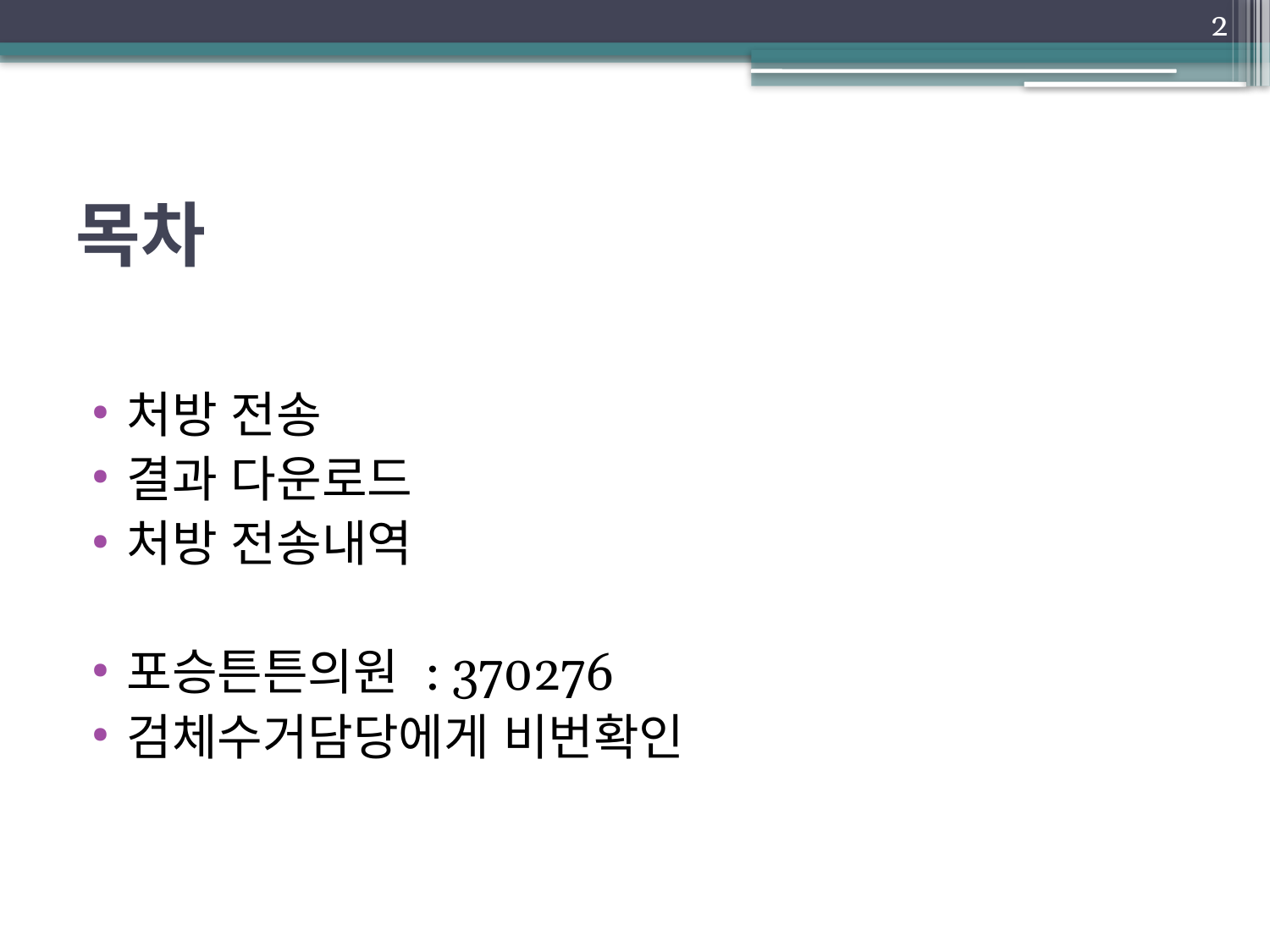

2
# 목차

처방 전송
결과 다운로드
처방 전송내역

포승튼튼의원 : 370276
검체수거담당에게 비번확인